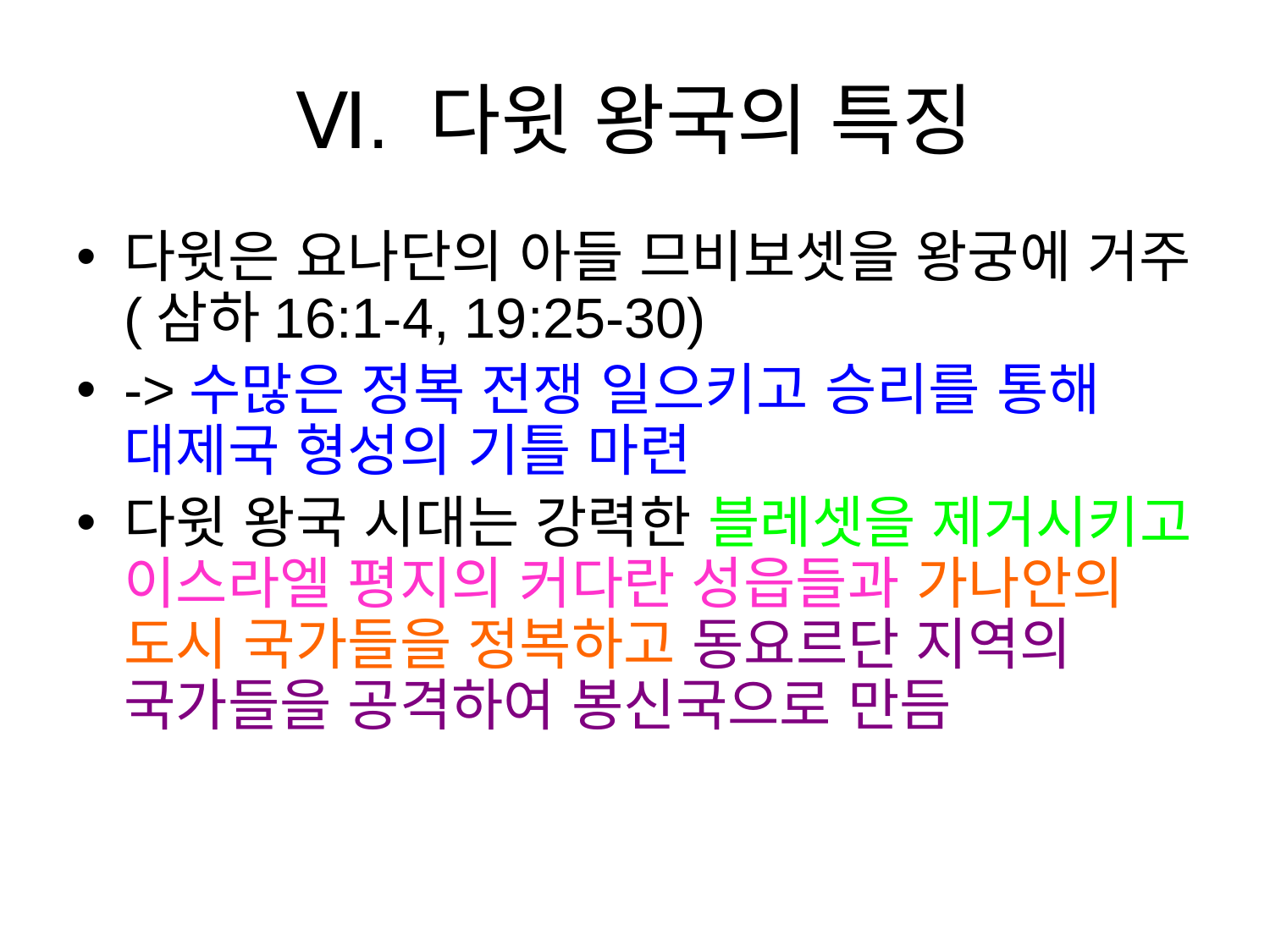

# Ⅵ. 다윗 왕국의 특징
다윗은 요나단의 아들 므비보셋을 왕궁에 거주(삼하16:1-4, 19:25-30)
->수많은 정복 전쟁 일으키고 승리를 통해 대제국 형성의 기틀 마련
다윗 왕국 시대는 강력한 블레셋을 제거시키고 이스라엘 평지의 커다란 성읍들과 가나안의 도시 국가들을 정복하고 동요르단 지역의 국가들을 공격하여 봉신국으로 만듬